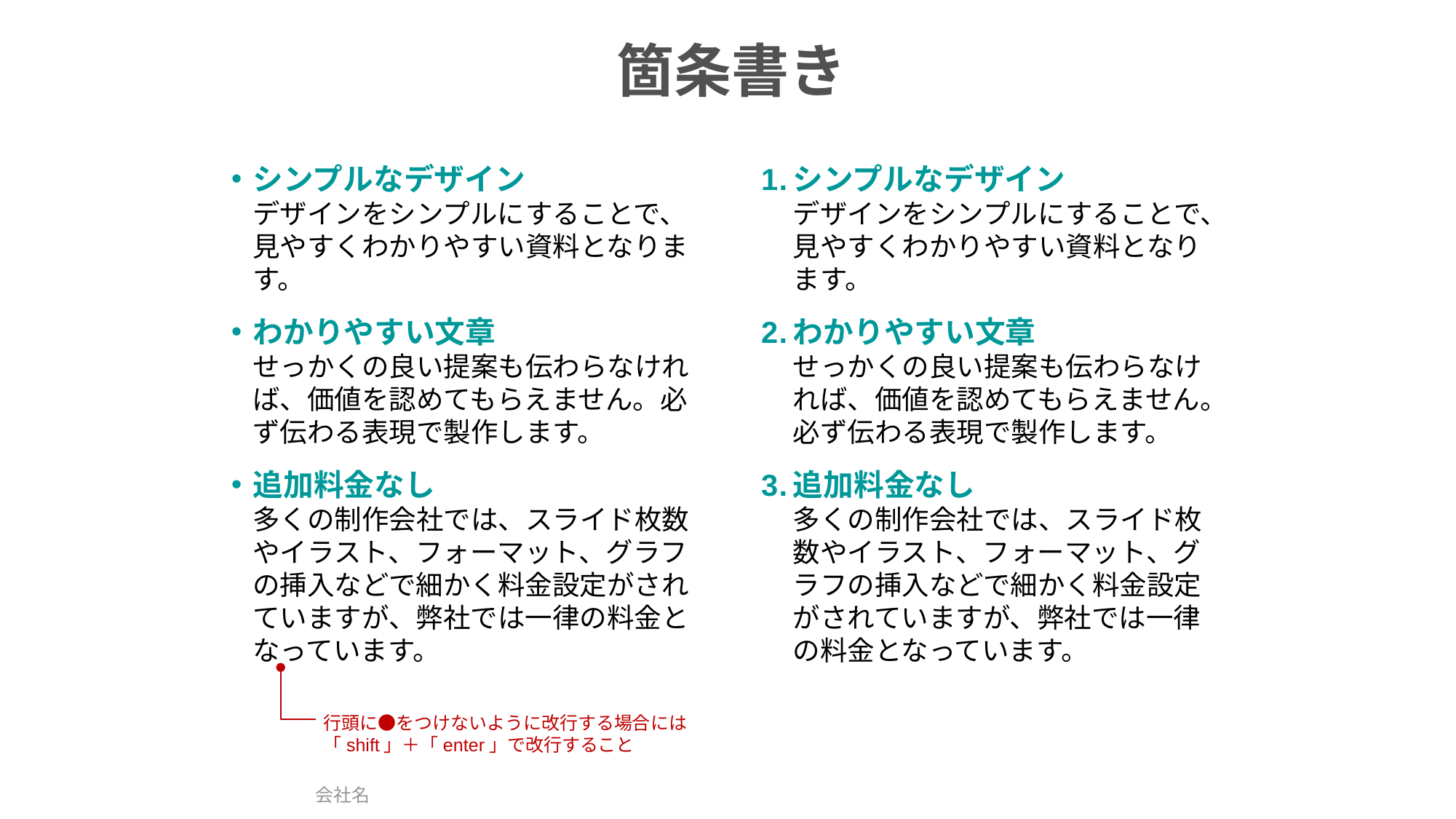

# 箇条書き
シンプルなデザイン
デザインをシンプルにすることで、見やすくわかりやすい資料となります。
わかりやすい文章
せっかくの良い提案も伝わらなければ、価値を認めてもらえません。必ず伝わる表現で製作します。
追加料金なし
多くの制作会社では、スライド枚数やイラスト、フォーマット、グラフの挿入などで細かく料金設定がされていますが、弊社では一律の料金となっています。

シンプルなデザイン
デザインをシンプルにすることで、見やすくわかりやすい資料となります。
わかりやすい文章
せっかくの良い提案も伝わらなければ、価値を認めてもらえません。必ず伝わる表現で製作します。
追加料金なし
多くの制作会社では、スライド枚数やイラスト、フォーマット、グラフの挿入などで細かく料金設定がされていますが、弊社では一律の料金となっています。

行頭に●をつけないように改行する場合には
「shift」＋「enter」で改行すること
会社名